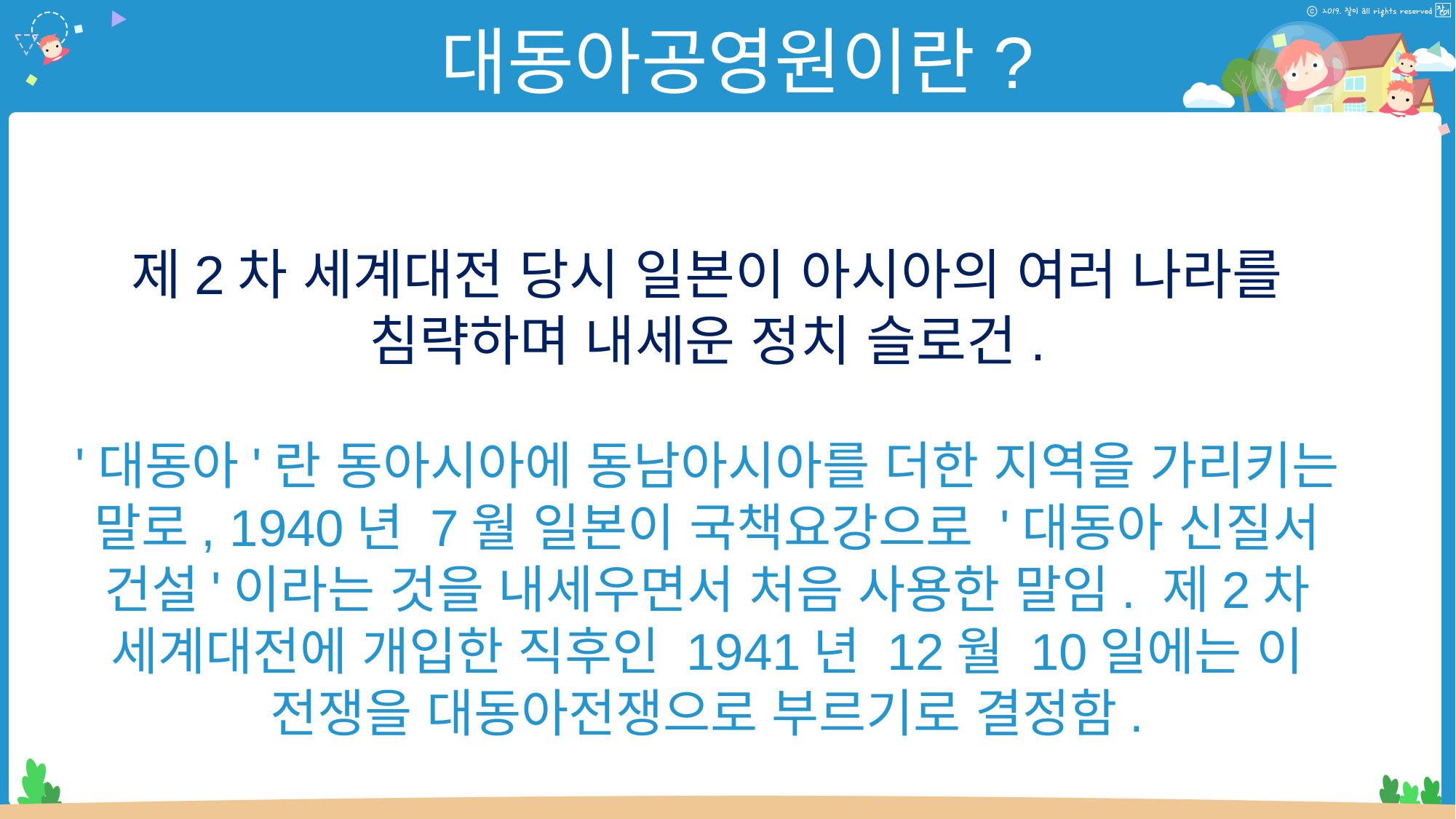

대동아공영원이란?

제2차 세계대전 당시 일본이 아시아의 여러 나라를 침략하며 내세운 정치 슬로건.

'대동아'란 동아시아에 동남아시아를 더한 지역을 가리키는 말로, 1940년 7월 일본이 국책요강으로 '대동아 신질서 건설'이라는 것을 내세우면서 처음 사용한 말임. 제2차 세계대전에 개입한 직후인 1941년 12월 10일에는 이 전쟁을 대동아전쟁으로 부르기로 결정함.

       [네이버 지식백과] 대동아공영권 (두산백과)